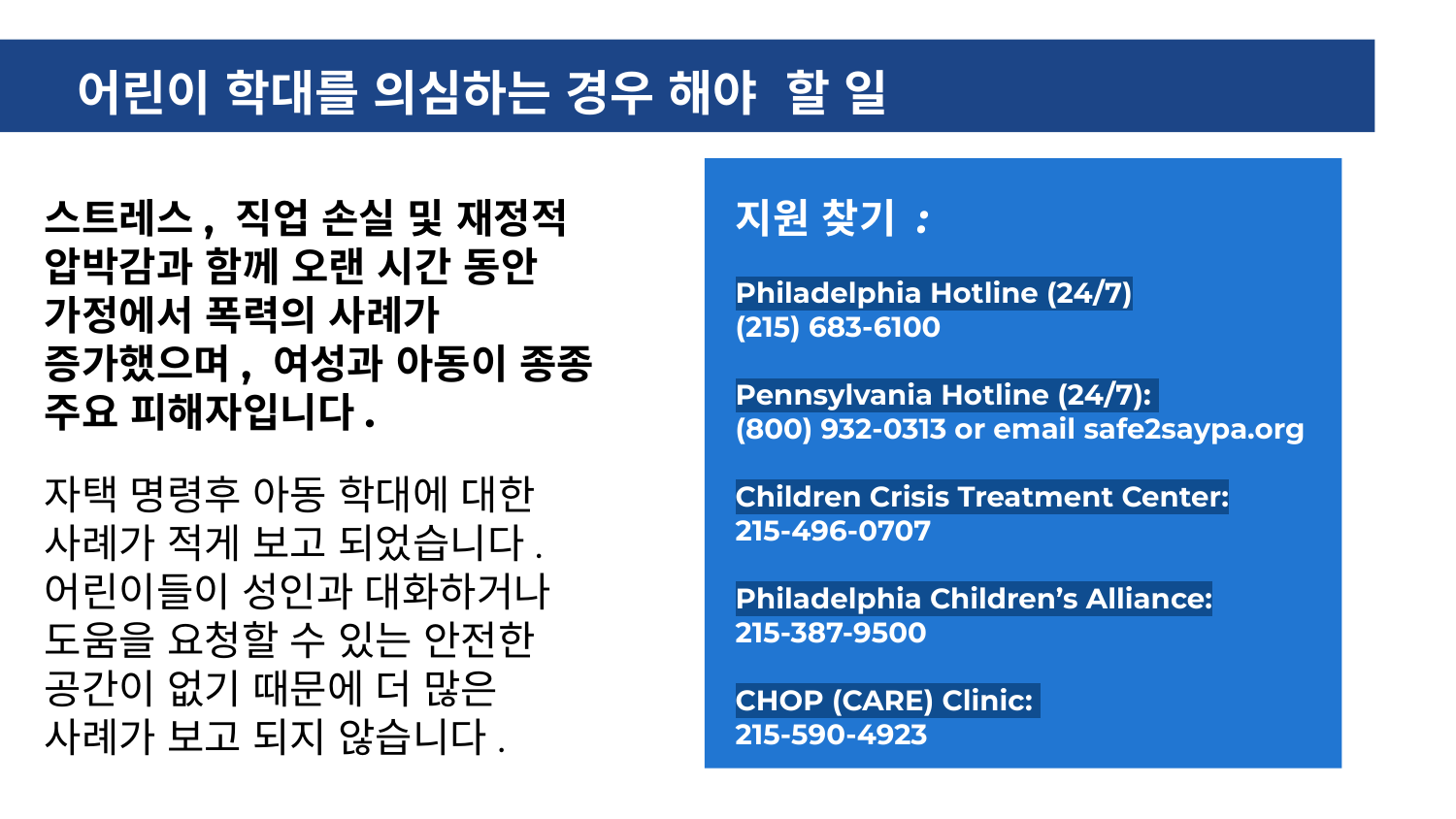

어린이 학대를 의심하는 경우 해야  할 일

스트레스, 직업 손실 및 재정적 압박감과 함께 오랜 시간 동안 가정에서 폭력의 사례가 증가했으며, 여성과 아동이 종종 주요 피해자입니다.

자택 명령후 아동 학대에 대한 사례가 적게 보고 되었습니다. 어린이들이 성인과 대화하거나 도움을 요청할 수 있는 안전한 공간이 없기 때문에 더 많은 사례가 보고 되지 않습니다.
지원 찾기 :

Philadelphia Hotline (24/7)
(215) 683-6100

Pennsylvania Hotline (24/7):
(800) 932-0313 or email safe2saypa.org

Children Crisis Treatment Center:
215-496-0707

Philadelphia Children’s Alliance:
215-387-9500

CHOP (CARE) Clinic:
215-590-4923